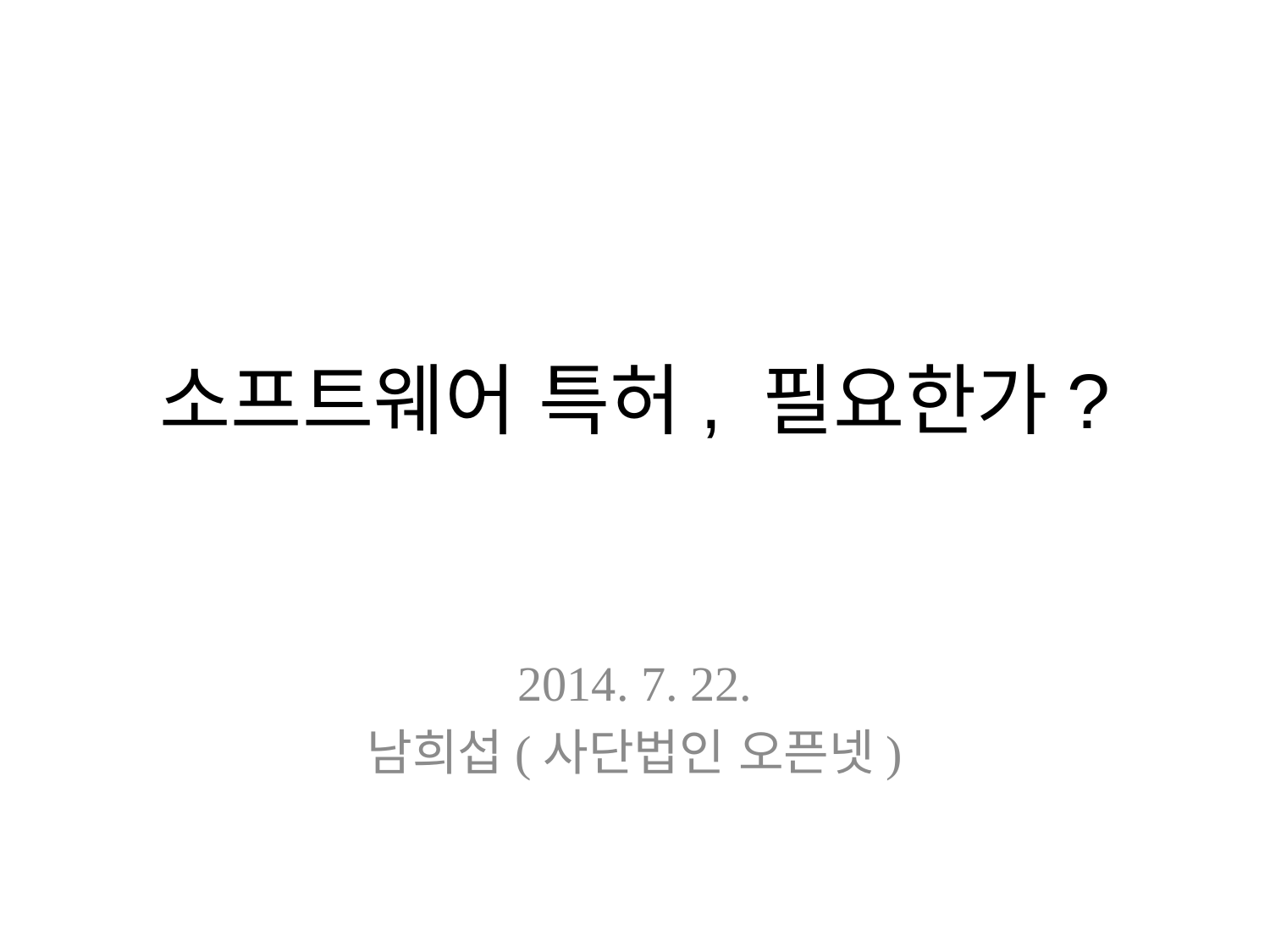

# 소프트웨어 특허, 필요한가?
2014. 7. 22.
남희섭(사단법인 오픈넷)